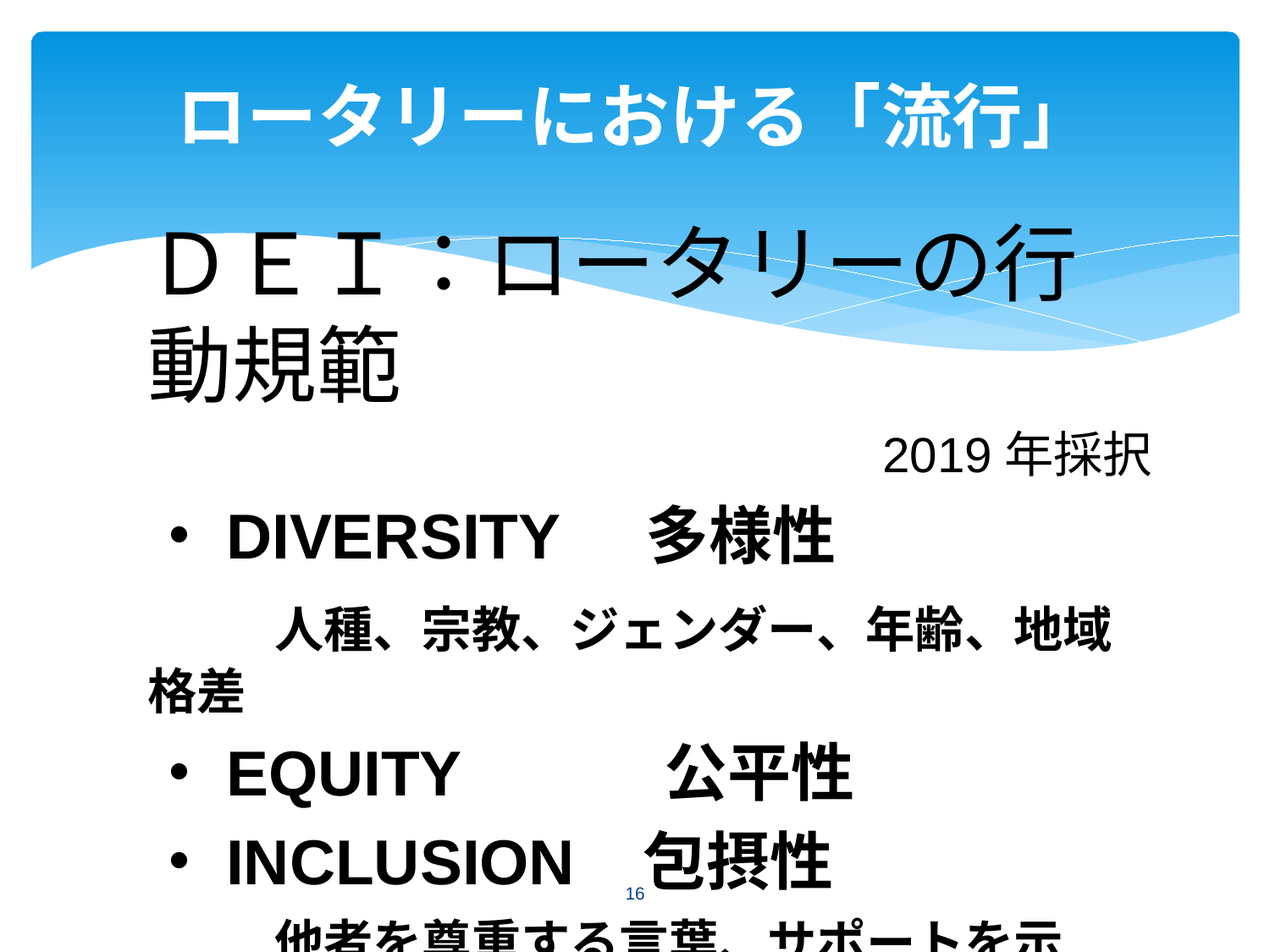

ロータリーにおける「流行」
ＤＥＩ：ロータリーの行動規範
2019年採択
・DIVERSITY    多様性
　　人種、宗教、ジェンダー、年齢、地域格差
・EQUITY 　　   公平性
・INCLUSION   包摂性
　　他者を尊重する言葉、サポートを示す、温かく迎え入れる　（My Rotaryより）
16